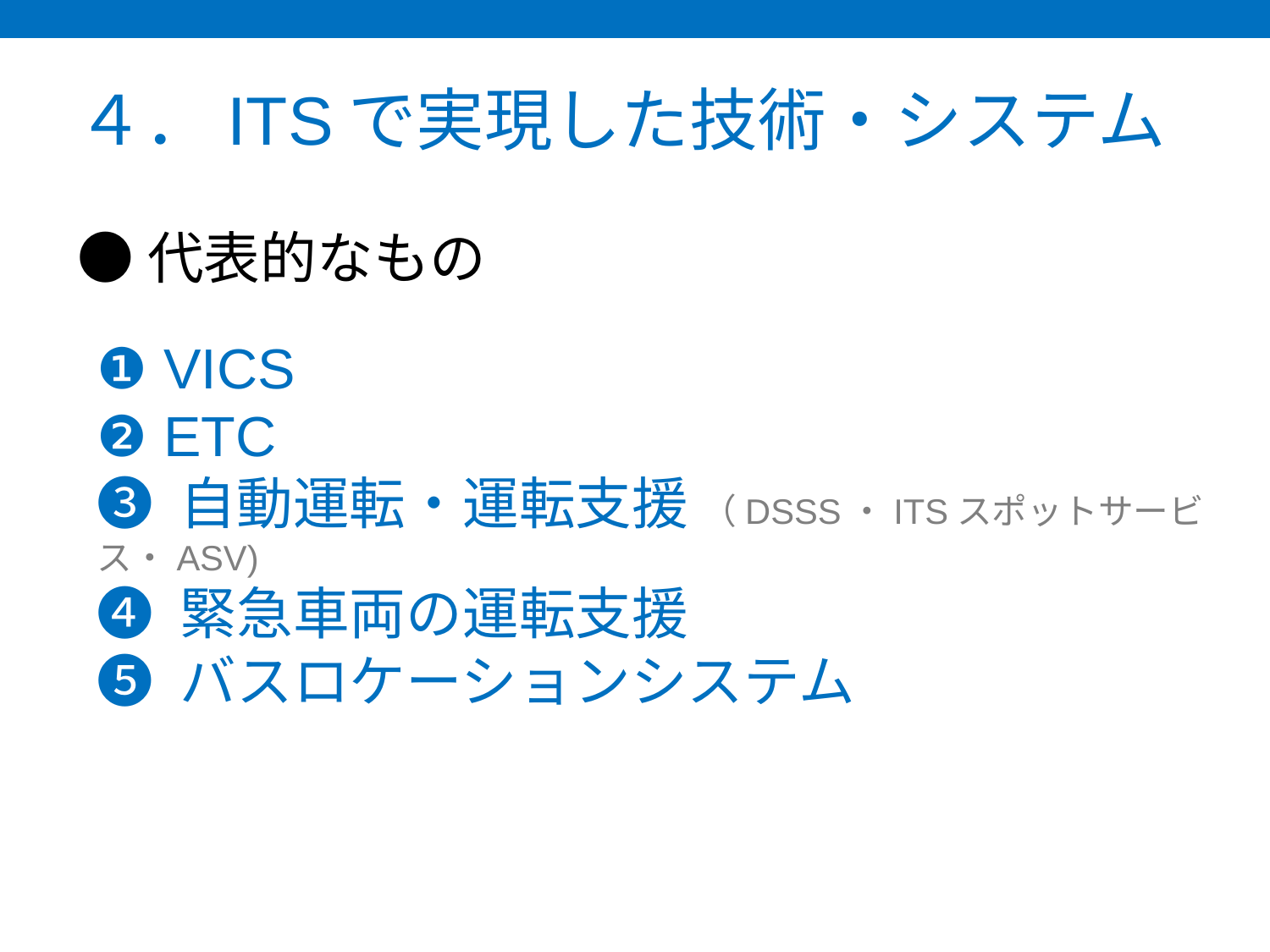

４．ITSで実現した技術・システム
●代表的なもの
❶ VICS
❷ ETC
❸ 自動運転・運転支援 （DSSS・ITSスポットサービス・ASV)
❹ 緊急車両の運転支援
❺ バスロケーションシステム